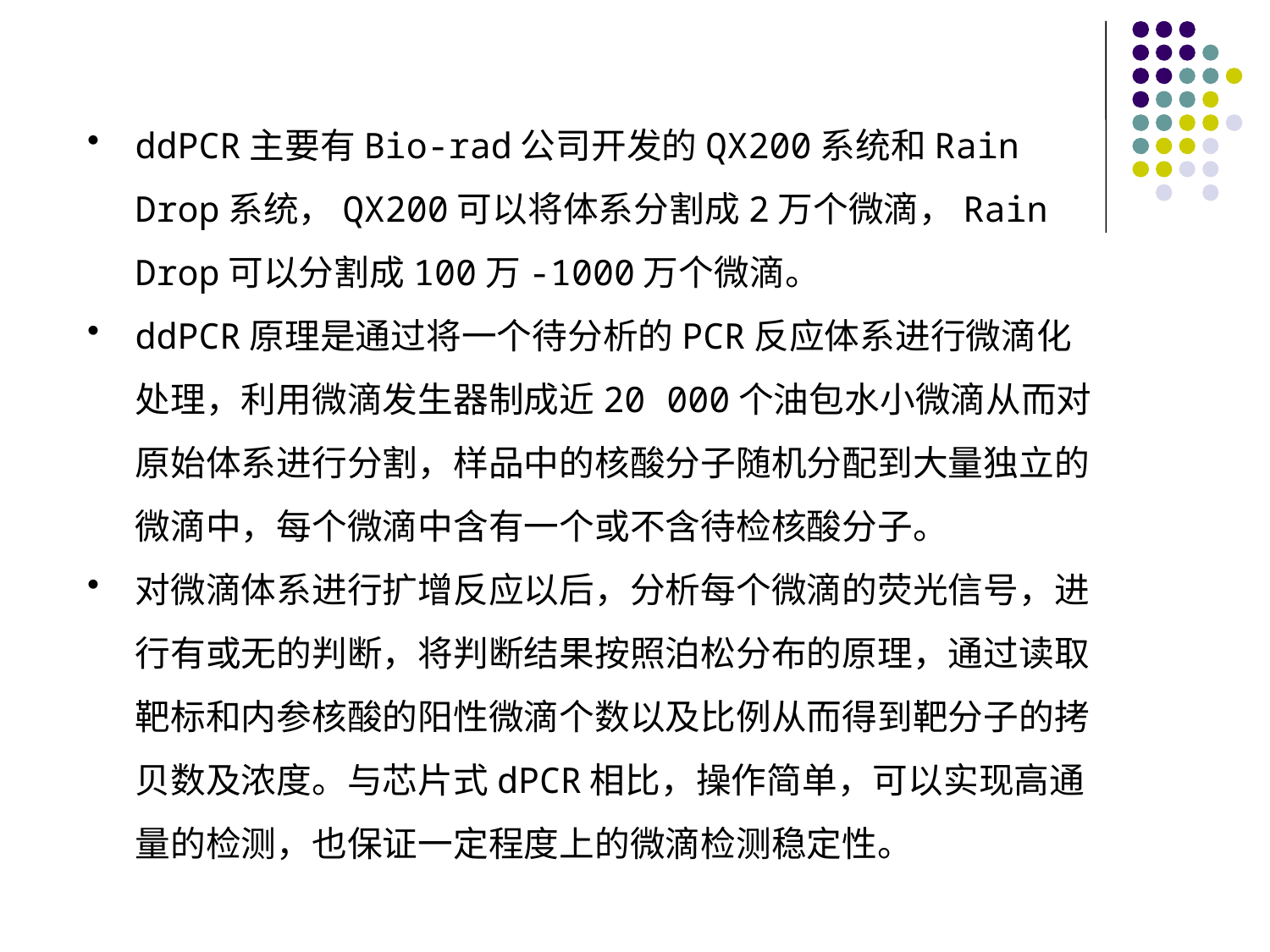

ddPCR主要有Bio-rad公司开发的QX200系统和Rain Drop系统，QX200可以将体系分割成2万个微滴，Rain Drop可以分割成100万-1000万个微滴。
ddPCR原理是通过将一个待分析的PCR反应体系进行微滴化处理，利用微滴发生器制成近20 000个油包水小微滴从而对原始体系进行分割，样品中的核酸分子随机分配到大量独立的微滴中，每个微滴中含有一个或不含待检核酸分子。
对微滴体系进行扩增反应以后，分析每个微滴的荧光信号，进行有或无的判断，将判断结果按照泊松分布的原理，通过读取靶标和内参核酸的阳性微滴个数以及比例从而得到靶分子的拷贝数及浓度。与芯片式dPCR相比，操作简单，可以实现高通量的检测，也保证一定程度上的微滴检测稳定性。